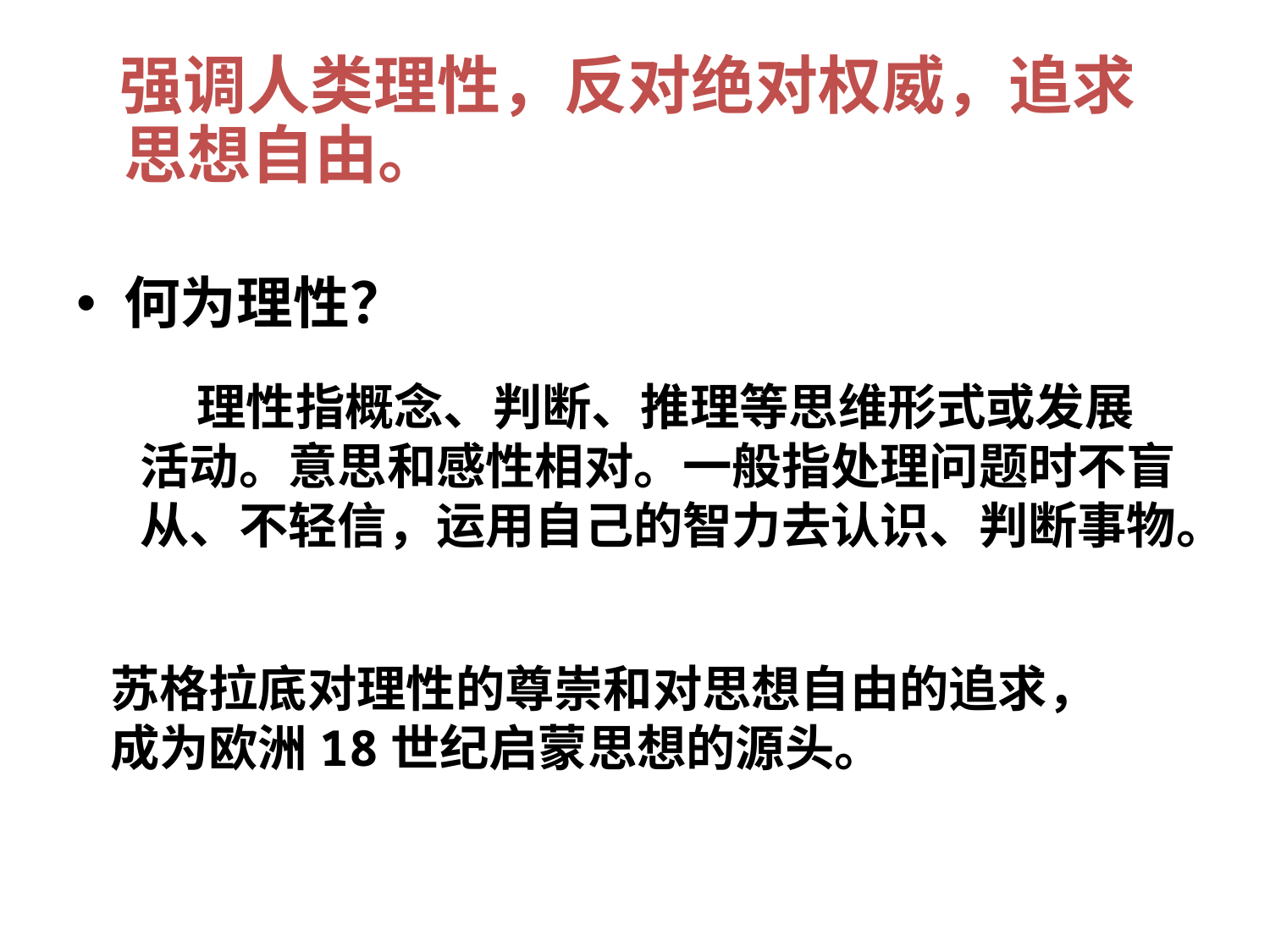

强调人类理性，反对绝对权威，追求思想自由。

何为理性？

    理性指概念、判断、推理等思维形式或发展活动。意思和感性相对。一般指处理问题时不盲从、不轻信，运用自己的智力去认识、判断事物。
苏格拉底对理性的尊崇和对思想自由的追求，成为欧洲18世纪启蒙思想的源头。